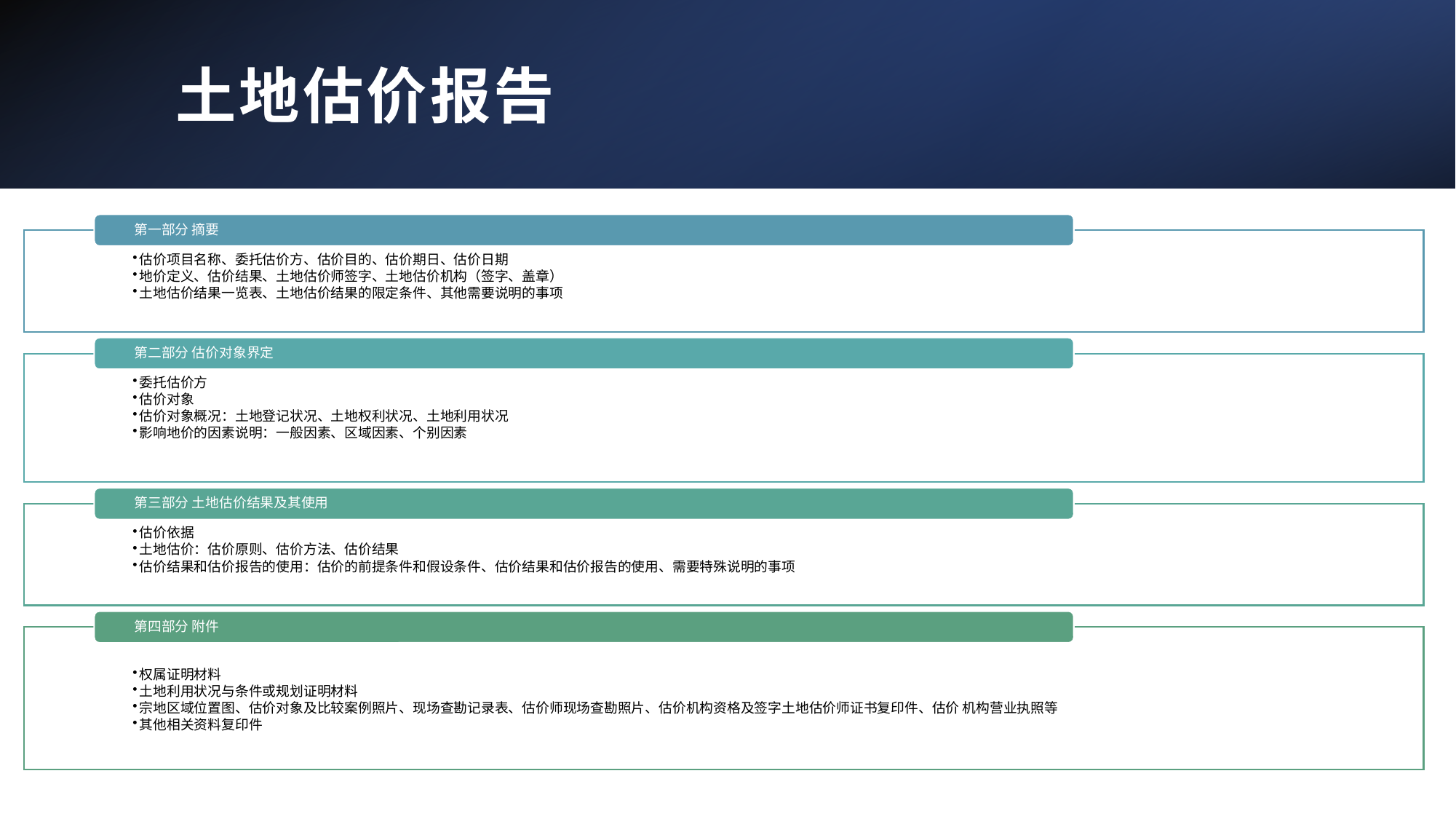

# 土地估价报告
估价项目名称、委托估价方、估价目的、估价期日、估价日期
地价定义、估价结果、土地估价师签字、土地估价机构（签字、盖章）
土地估价结果一览表、土地估价结果的限定条件、其他需要说明的事项
第一部分 摘要
委托估价方
估价对象
估价对象概况：土地登记状况、土地权利状况、土地利用状况
影响地价的因素说明：一般因素、区域因素、个别因素
第二部分 估价对象界定
估价依据
土地估价：估价原则、估价方法、估价结果
估价结果和估价报告的使用：估价的前提条件和假设条件、估价结果和估价报告的使用、需要特殊说明的事项
第三部分 土地估价结果及其使用

权属证明材料
土地利用状况与条件或规划证明材料
宗地区域位置图、估价对象及比较案例照片、现场查勘记录表、估价师现场查勘照片、估价机构资格及签字土地估价师证书复印件、估价 机构营业执照等
其他相关资料复印件
第四部分 附件